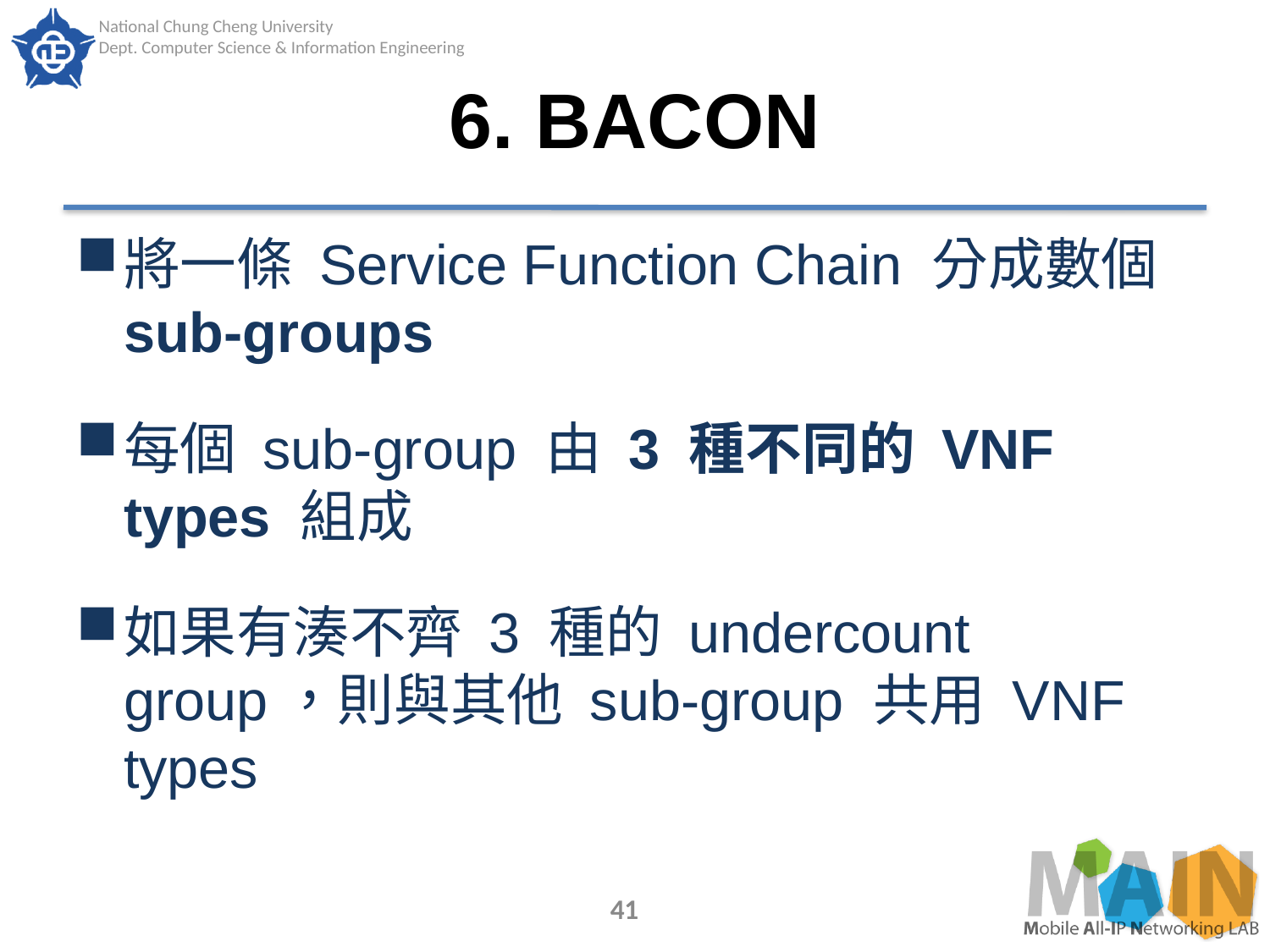

# 6. BACON
將一條 Service Function Chain 分成數個 sub-groups
每個 sub-group 由 3 種不同的 VNF types 組成
如果有湊不齊 3 種的 undercount group，則與其他 sub-group 共用 VNF types
41